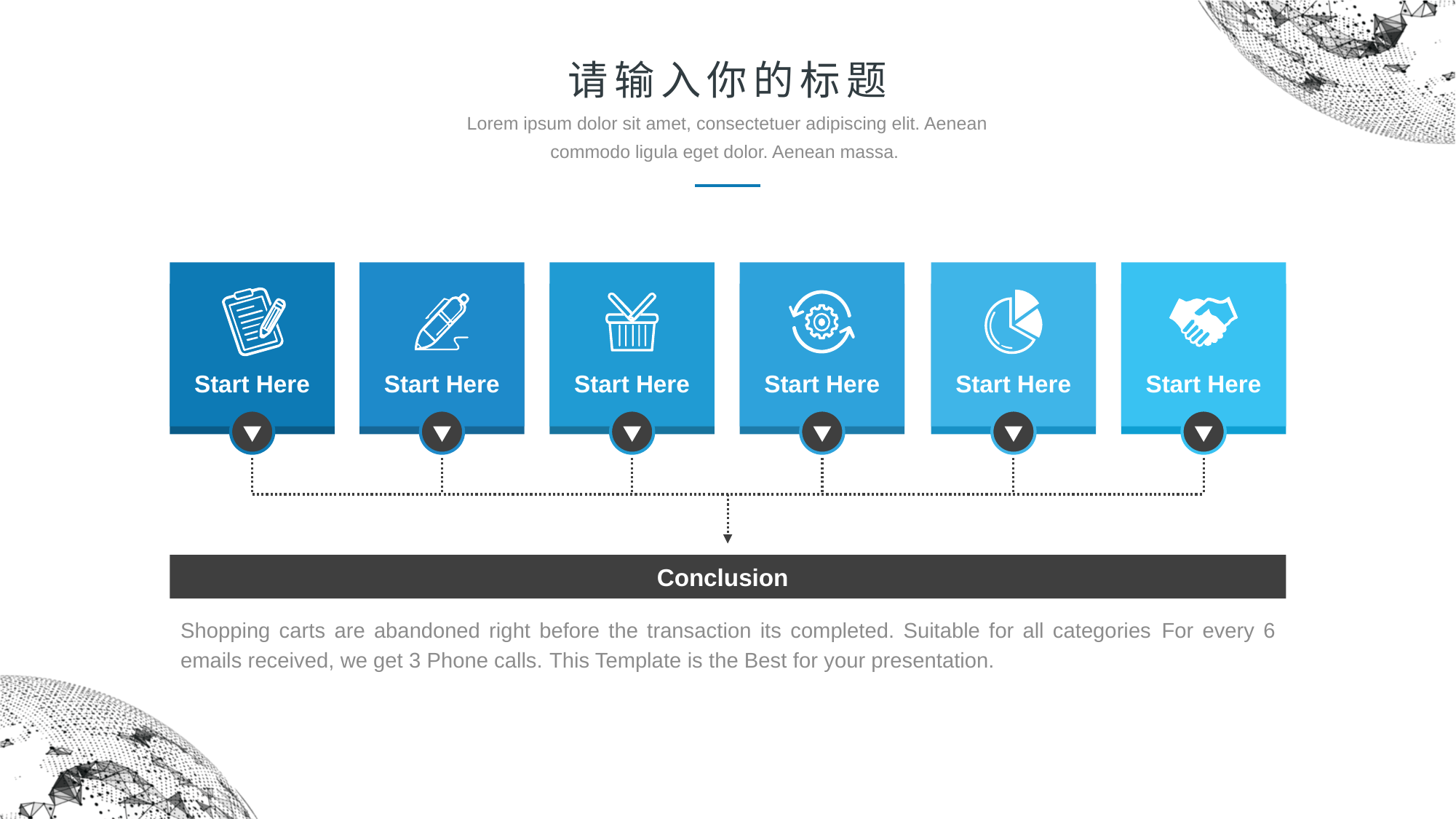

请输入你的标题
Lorem ipsum dolor sit amet, consectetuer adipiscing elit. Aenean commodo ligula eget dolor. Aenean massa.

Start Here
Start Here
Start Here
Start Here
Start Here
Start Here

Conclusion
Shopping carts are abandoned right before the transaction its completed. Suitable for all categories For every 6 emails received, we get 3 Phone calls. This Template is the Best for your presentation.